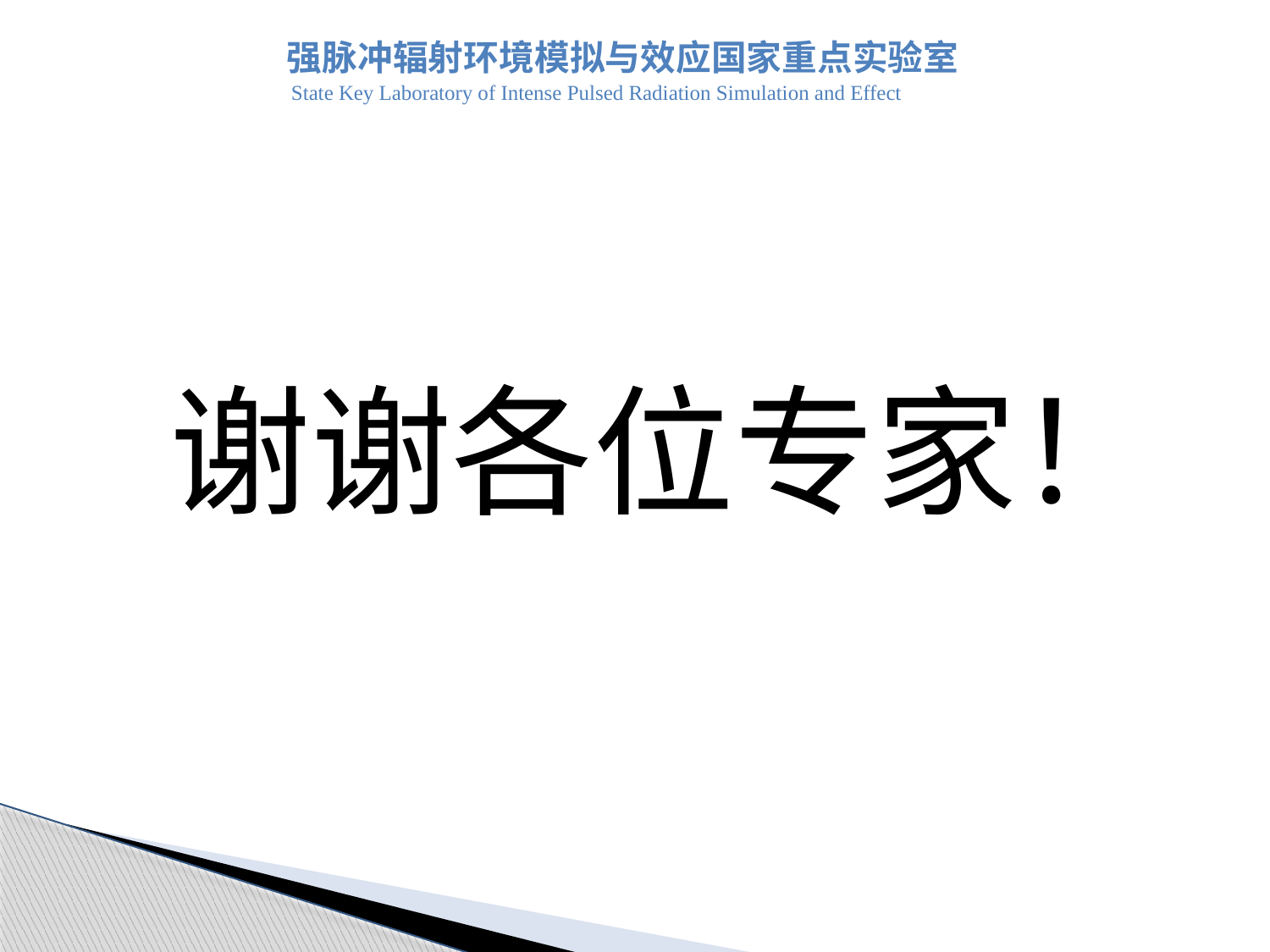

强脉冲辐射环境模拟与效应国家重点实验室
State Key Laboratory of Intense Pulsed Radiation Simulation and Effect
谢谢各位专家！